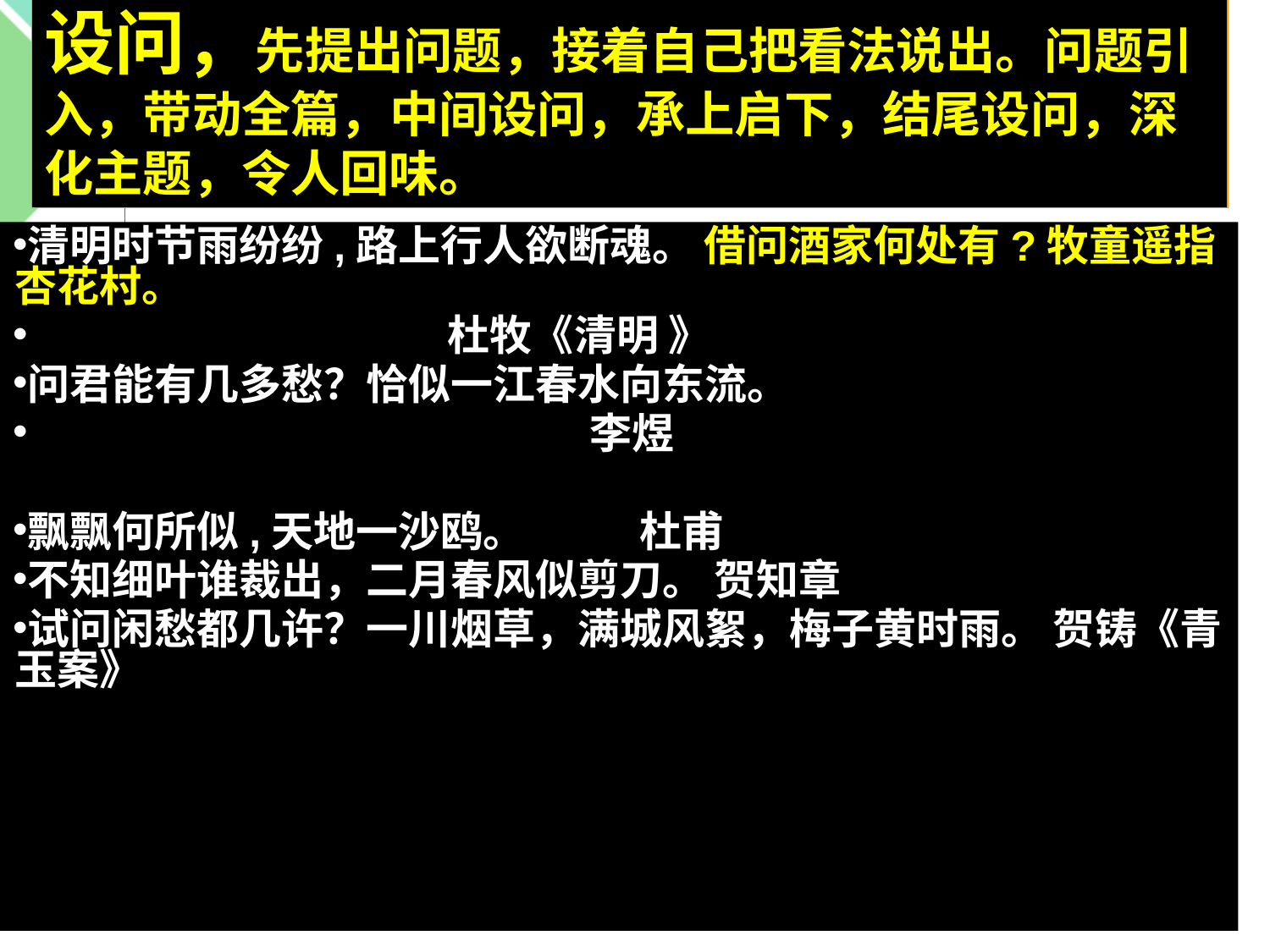

设问，先提出问题，接着自己把看法说出。问题引入，带动全篇，中间设问，承上启下，结尾设问，深化主题，令人回味。
清明时节雨纷纷,路上行人欲断魂。 借问酒家何处有?牧童遥指杏花村。
                                           杜牧《清明 》
问君能有几多愁？恰似一江春水向东流。
                                                          李煜

飘飘何所似,天地一沙鸥。            杜甫
不知细叶谁裁出，二月春风似剪刀。 贺知章
试问闲愁都几许？一川烟草，满城风絮，梅子黄时雨。 贺铸《青玉案》